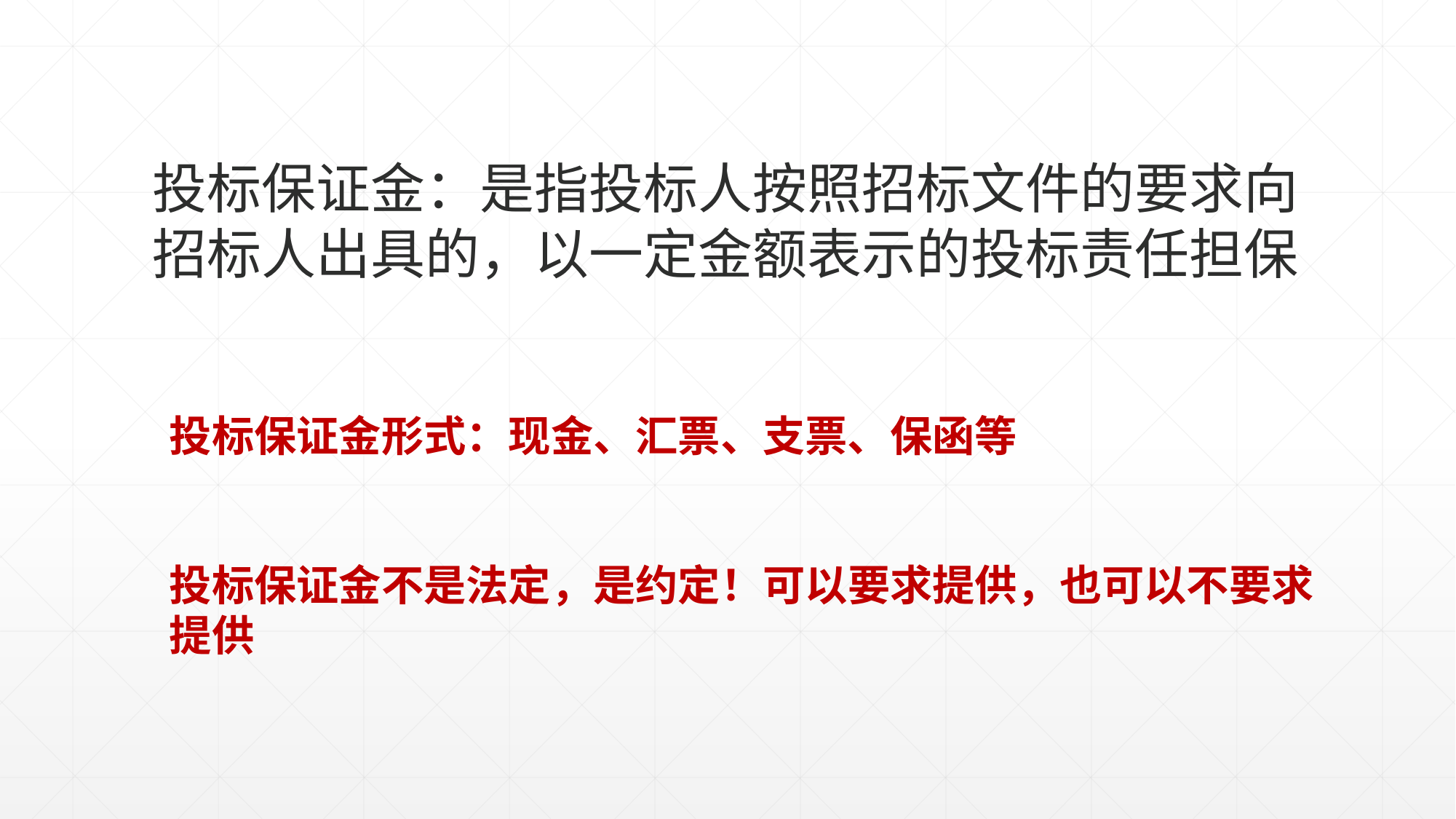

投标保证金：是指投标人按照招标文件的要求向招标人出具的，以一定金额表示的投标责任担保
投标保证金形式：现金、汇票、支票、保函等
投标保证金不是法定，是约定！可以要求提供，也可以不要求提供